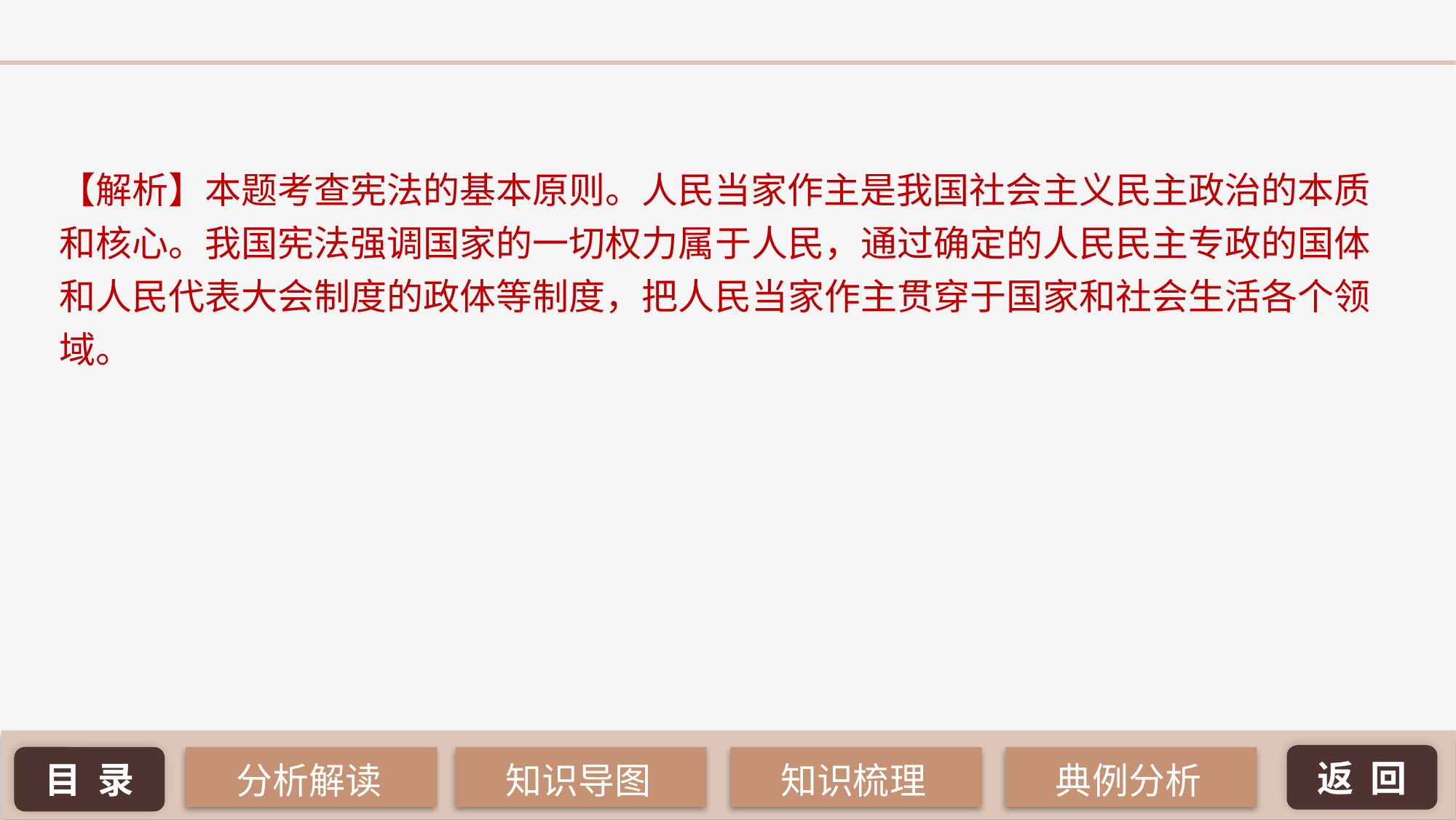

【解析】本题考查宪法的基本原则。人民当家作主是我国社会主义民主政治的本质和核心。我国宪法强调国家的一切权力属于人民，通过确定的人民民主专政的国体和人民代表大会制度的政体等制度，把人民当家作主贯穿于国家和社会生活各个领域。
返  回